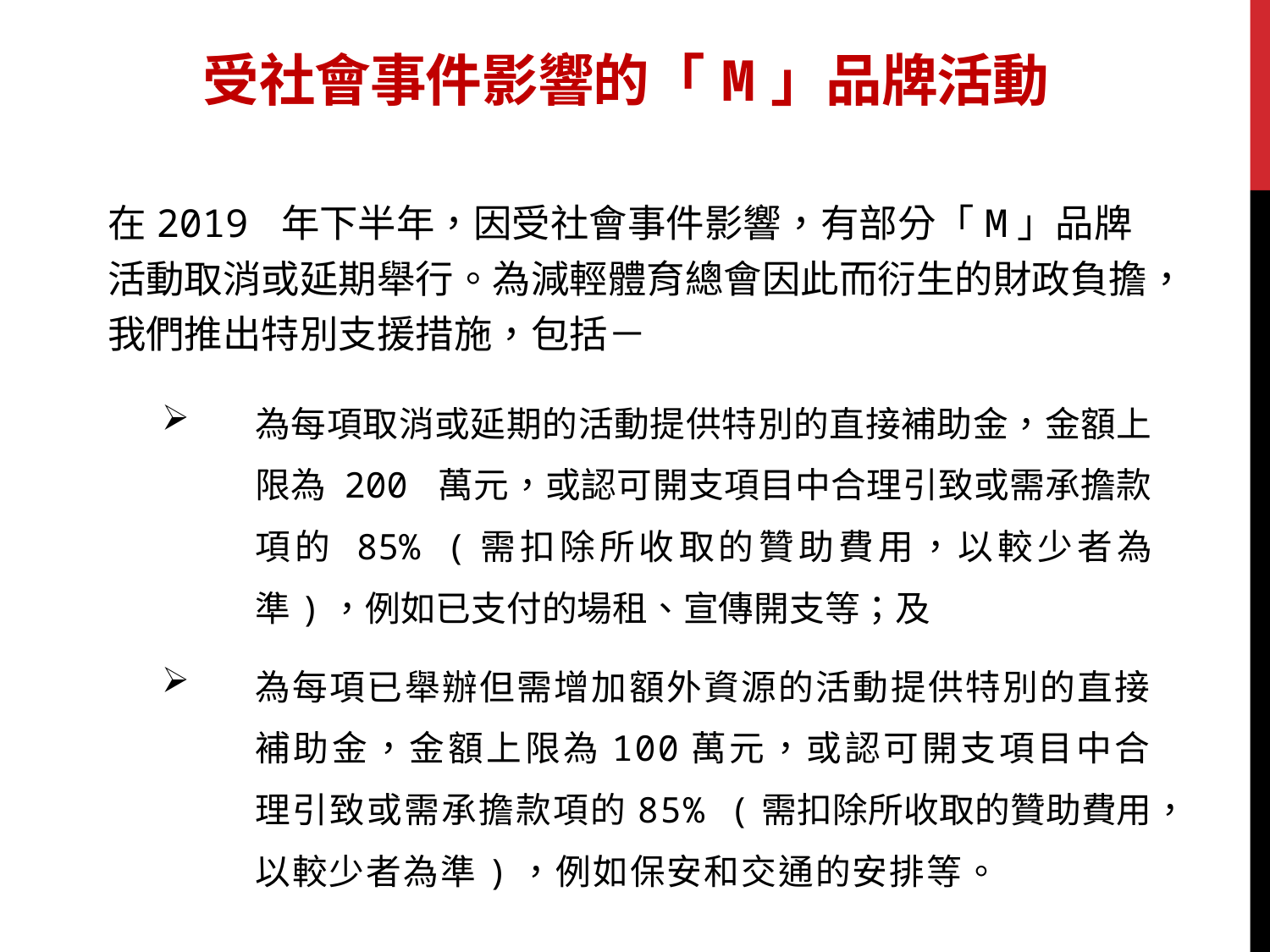

# 受社會事件影響的「M」品牌活動
在2019 年下半年，因受社會事件影響，有部分「M」品牌活動取消或延期舉行。為減輕體育總會因此而衍生的財政負擔，我們推出特別支援措施，包括－
為每項取消或延期的活動提供特別的直接補助金，金額上限為 200 萬元，或認可開支項目中合理引致或需承擔款項的 85% (需扣除所收取的贊助費用，以較少者為準)，例如已支付的場租、宣傳開支等；及
為每項已舉辦但需增加額外資源的活動提供特別的直接補助金，金額上限為100萬元，或認可開支項目中合理引致或需承擔款項的85% (需扣除所收取的贊助費用，以較少者為準)，例如保安和交通的安排等。